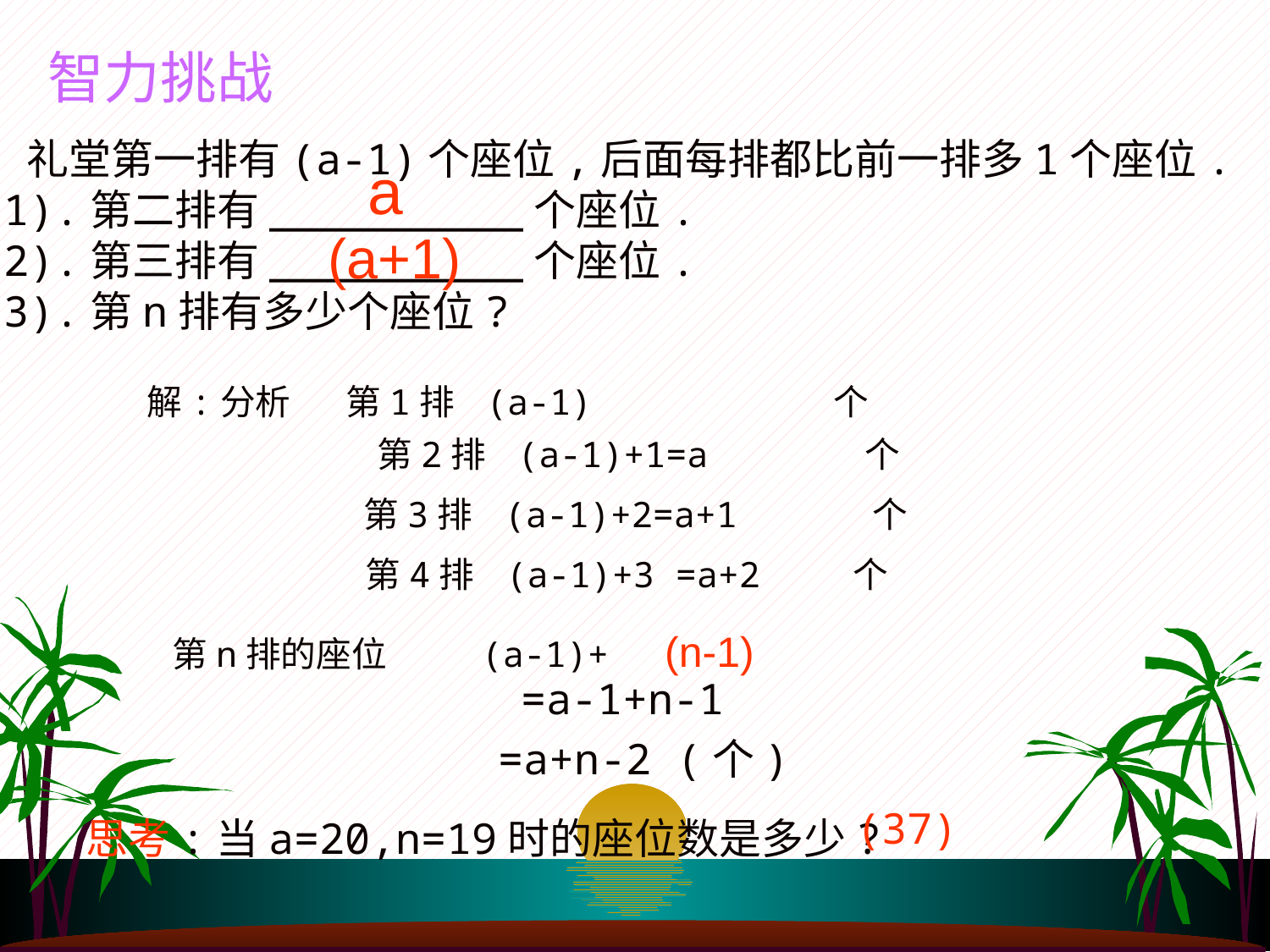

智力挑战
    礼堂第一排有(a-1)个座位,后面每排都比前一排多1个座位.
(1).第二排有__________个座位.
(2).第三排有__________个座位.
(3).第n排有多少个座位?
a
(a+1)
解:分析       第1排   (a-1)           个
第2排   (a-1)+1=a       个
第3排   (a-1)+2=a+1      个
第4排   (a-1)+3 =a+2    个

(n-1)
第n排的座位           (a-1)+
=a-1+n-1
=a+n-2 (个)
(37)
思考:当a=20,n=19时的座位数是多少?